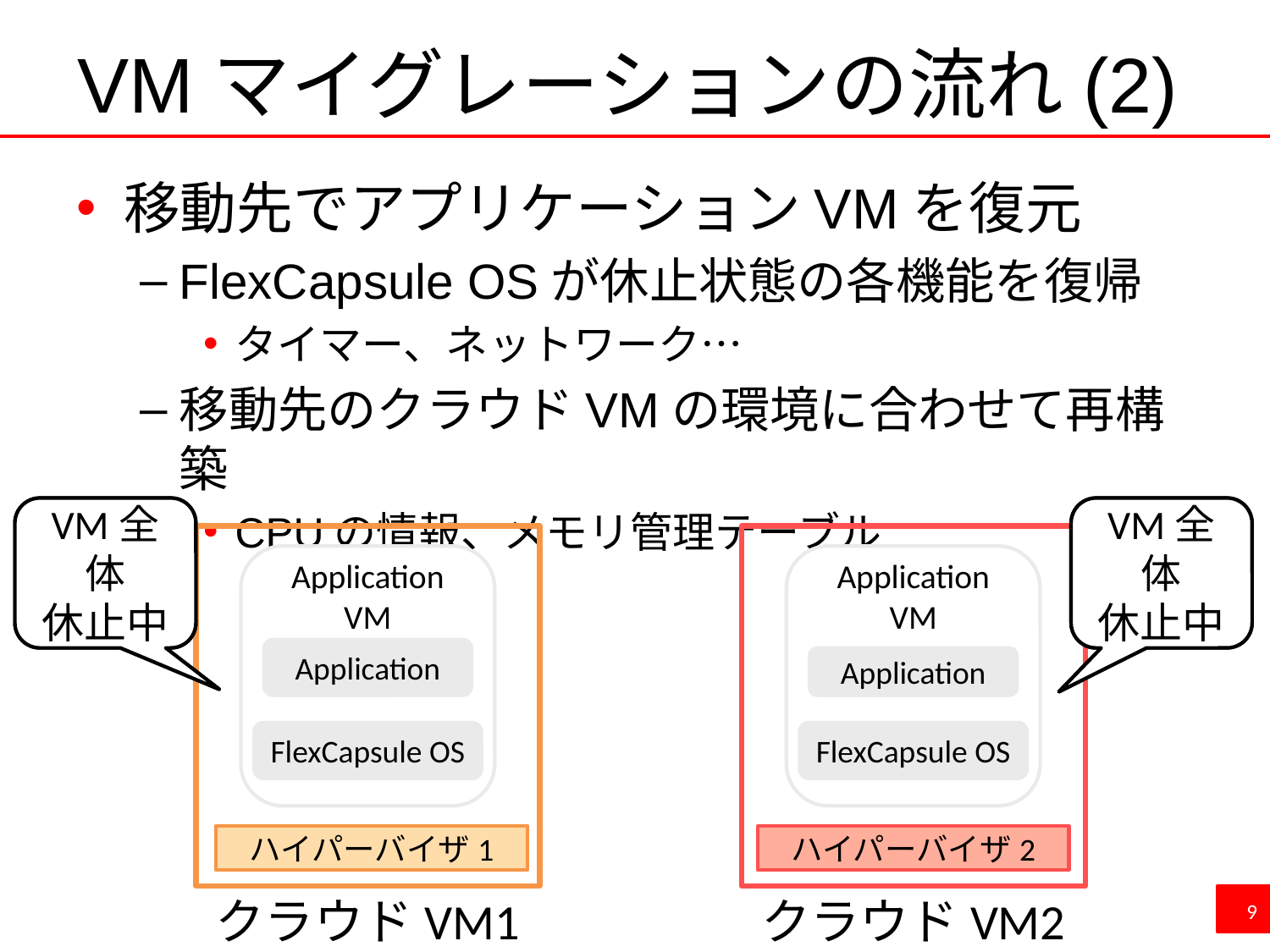

# VMマイグレーションの流れ(2)
移動先でアプリケーションVMを復元
FlexCapsule OSが休止状態の各機能を復帰
タイマー、ネットワーク…
移動先のクラウドVMの環境に合わせて再構築
CPUの情報、メモリ管理テーブル
VM全体
休止中
OS機能
休止中
OS機能
休止中
VM全体
休止中

クラウドVM1

クラウドVM2
Application
VM

Application
VM

Application
Application
FlexCapsule OS
FlexCapsule OS
ハイパーバイザ2
ハイパーバイザ1
9